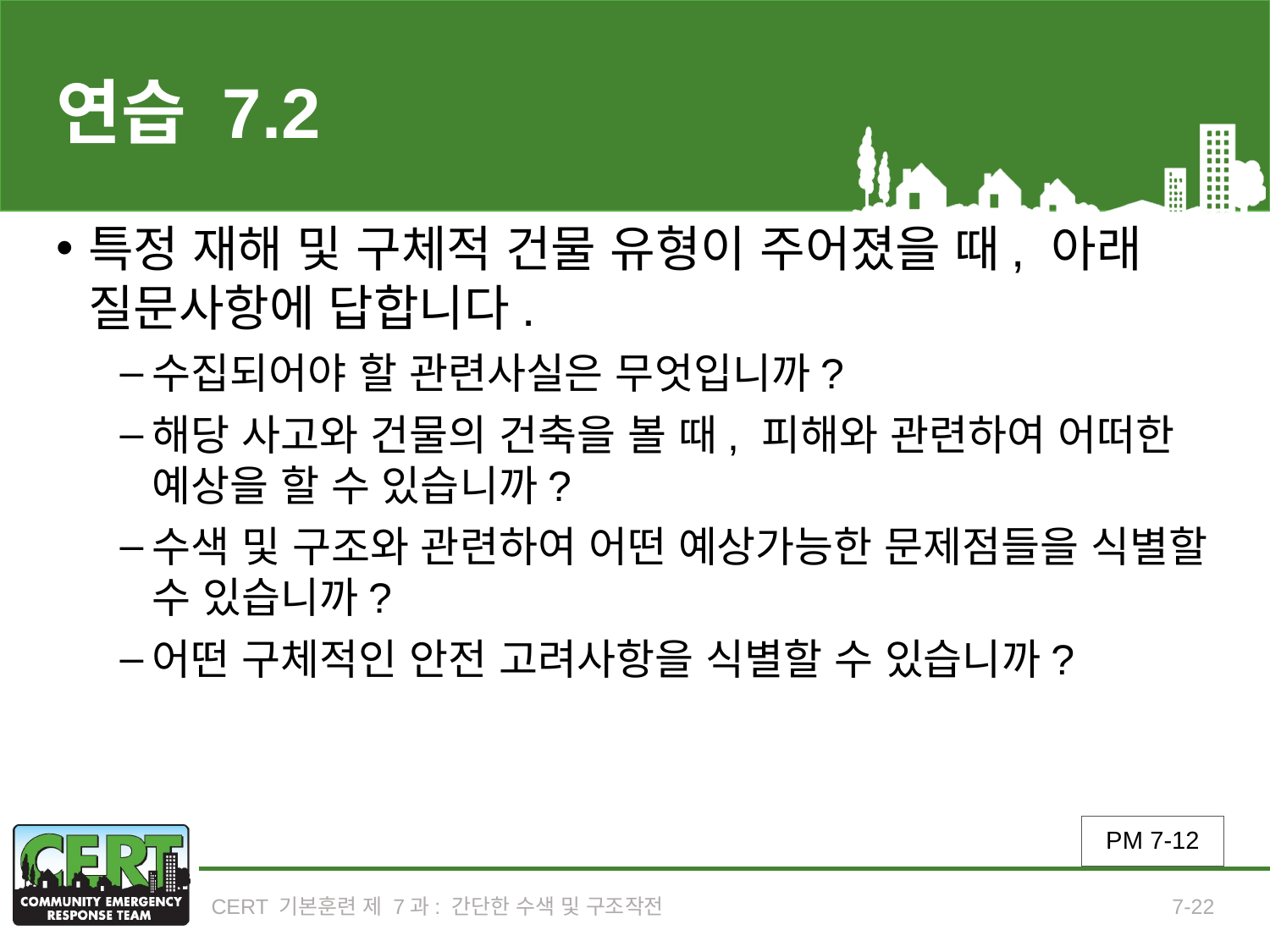

# 연습 7.2
특정 재해 및 구체적 건물 유형이 주어졌을 때, 아래 질문사항에 답합니다.
수집되어야 할 관련사실은 무엇입니까?
해당 사고와 건물의 건축을 볼 때, 피해와 관련하여 어떠한 예상을 할 수 있습니까?
수색 및 구조와 관련하여 어떤 예상가능한 문제점들을 식별할 수 있습니까?
어떤 구체적인 안전 고려사항을 식별할 수 있습니까?

PM 7-12
CERT 기본훈련 제 7과: 간단한 수색 및 구조작전
7-22